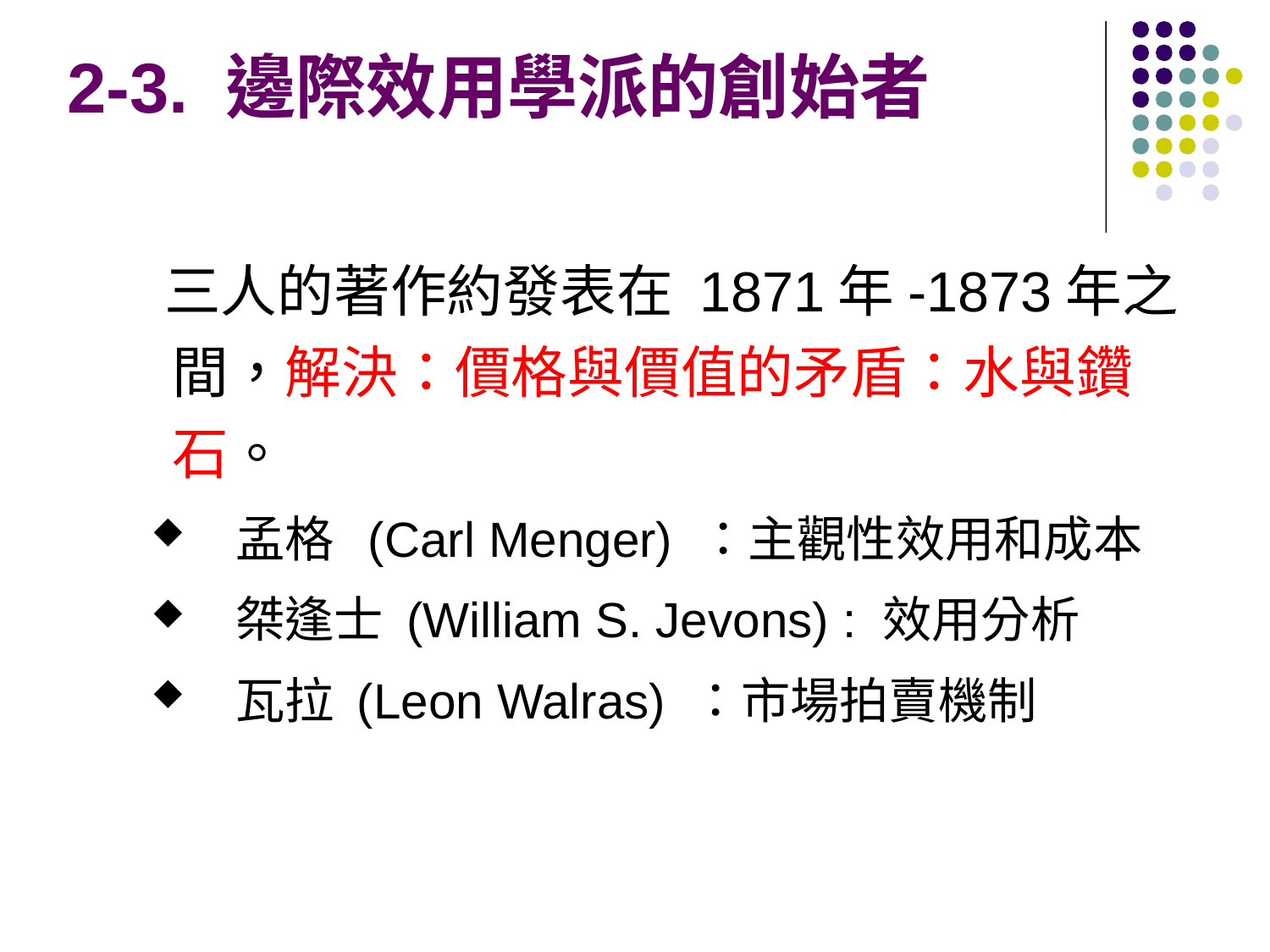

2-3. 邊際效用學派的創始者
     三人的著作約發表在 1871年-1873年之間，解決：價格與價值的矛盾：水與鑽石。
孟格  (Carl Menger) ：主觀性效用和成本
桀逢士 (William S. Jevons) : 效用分析
瓦拉 (Leon Walras) ：市場拍賣機制